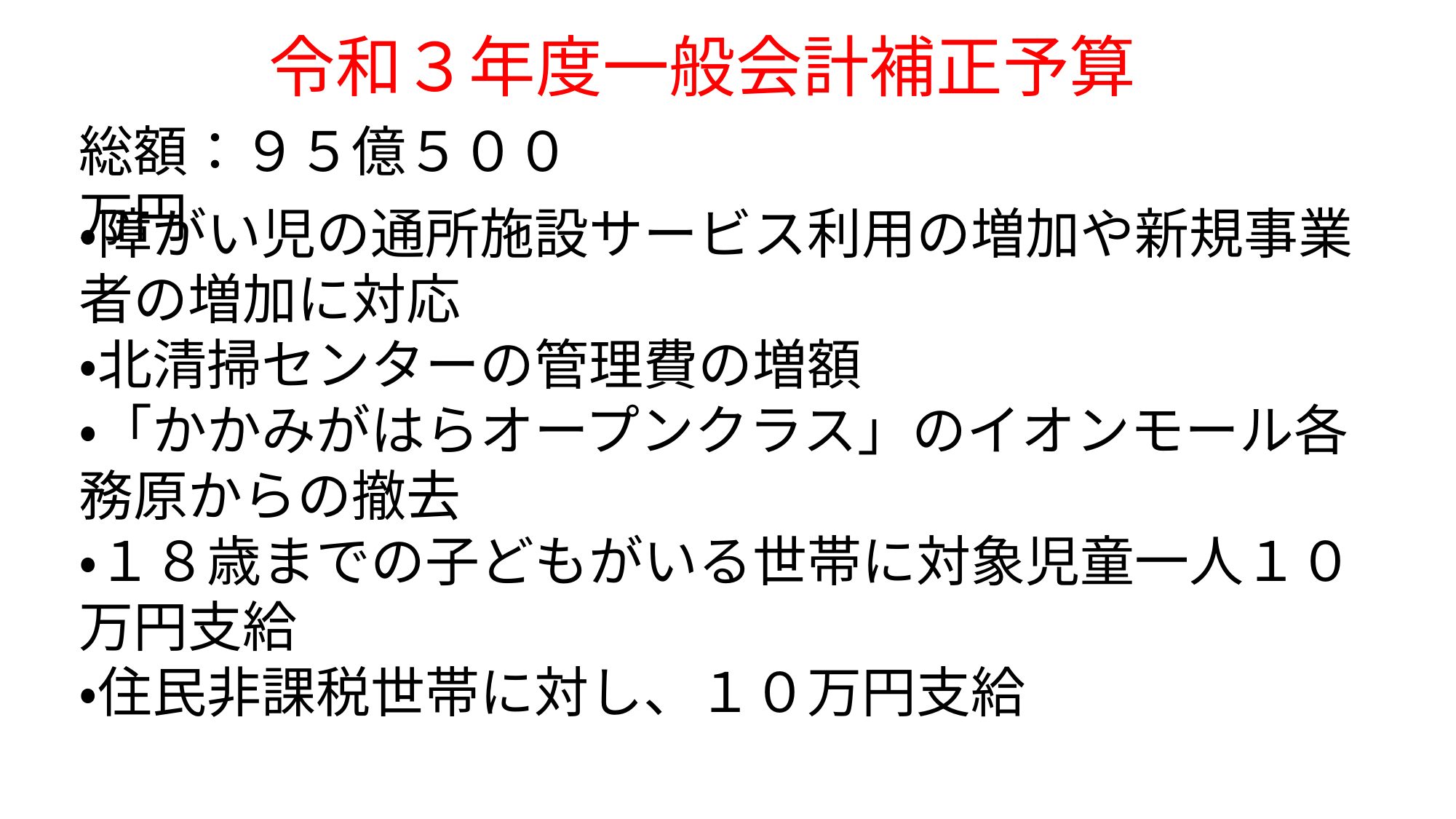

令和３年度一般会計補正予算
総額：９５億５００万円
・障がい児の通所施設サービス利用の増加や新規事業者の増加に対応
・北清掃センターの管理費の増額
・「かかみがはらオープンクラス」のイオンモール各務原からの撤去
・１８歳までの子どもがいる世帯に対象児童一人１０万円支給
・住民非課税世帯に対し、１０万円支給